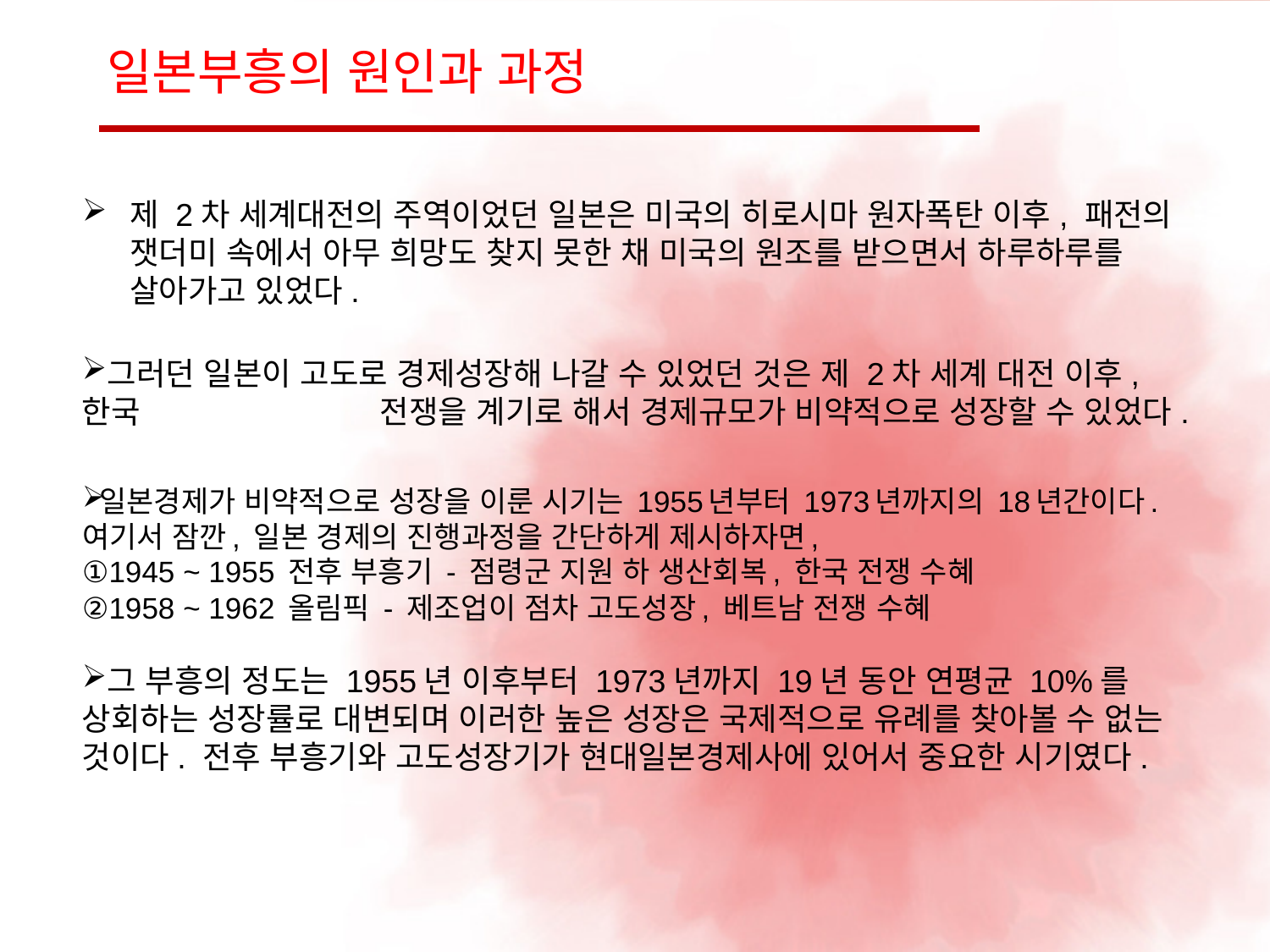

# 일본부흥의 원인과 과정
제 2차 세계대전의 주역이었던 일본은 미국의 히로시마 원자폭탄 이후, 패전의 잿더미 속에서 아무 희망도 찾지 못한 채 미국의 원조를 받으면서 하루하루를 살아가고 있었다.

그러던 일본이 고도로 경제성장해 나갈 수 있었던 것은 제 2차 세계 대전 이후, 한국                           전쟁을 계기로 해서 경제규모가 비약적으로 성장할 수 있었다.

일본경제가 비약적으로 성장을 이룬 시기는 1955년부터 1973년까지의 18년간이다.
여기서 잠깐, 일본 경제의 진행과정을 간단하게 제시하자면,
①1945 ~ 1955 전후 부흥기 - 점령군 지원 하 생산회복, 한국 전쟁 수혜
②1958 ~ 1962 올림픽 - 제조업이 점차 고도성장, 베트남 전쟁 수혜

그 부흥의 정도는 1955년 이후부터 1973년까지 19년 동안 연평균 10%를 상회하는 성장률로 대변되며 이러한 높은 성장은 국제적으로 유례를 찾아볼 수 없는 것이다. 전후 부흥기와 고도성장기가 현대일본경제사에 있어서 중요한 시기였다.